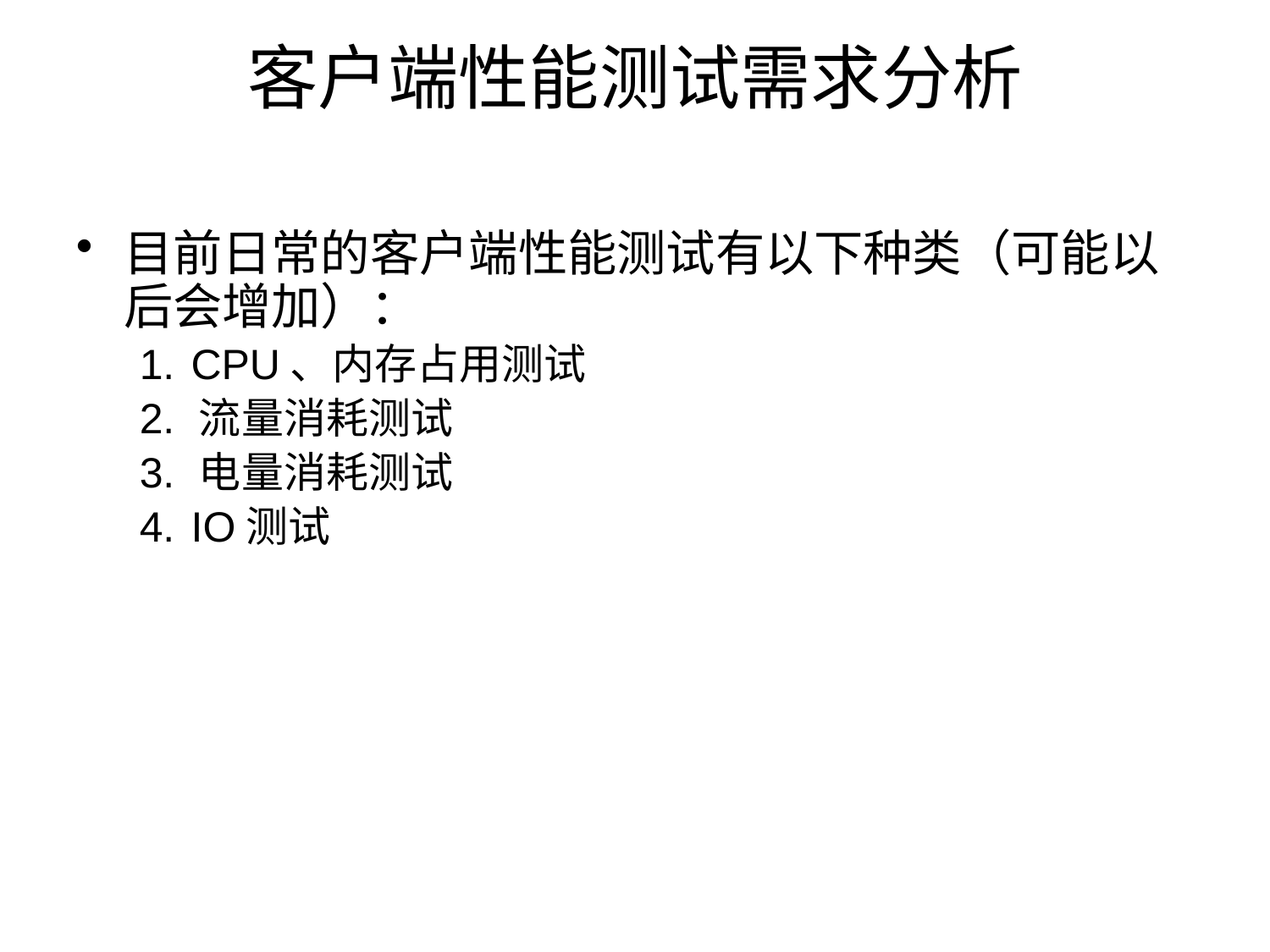

# 客户端性能测试需求分析
目前日常的客户端性能测试有以下种类（可能以后会增加）：
 CPU、内存占用测试
 流量消耗测试
 电量消耗测试
 IO测试